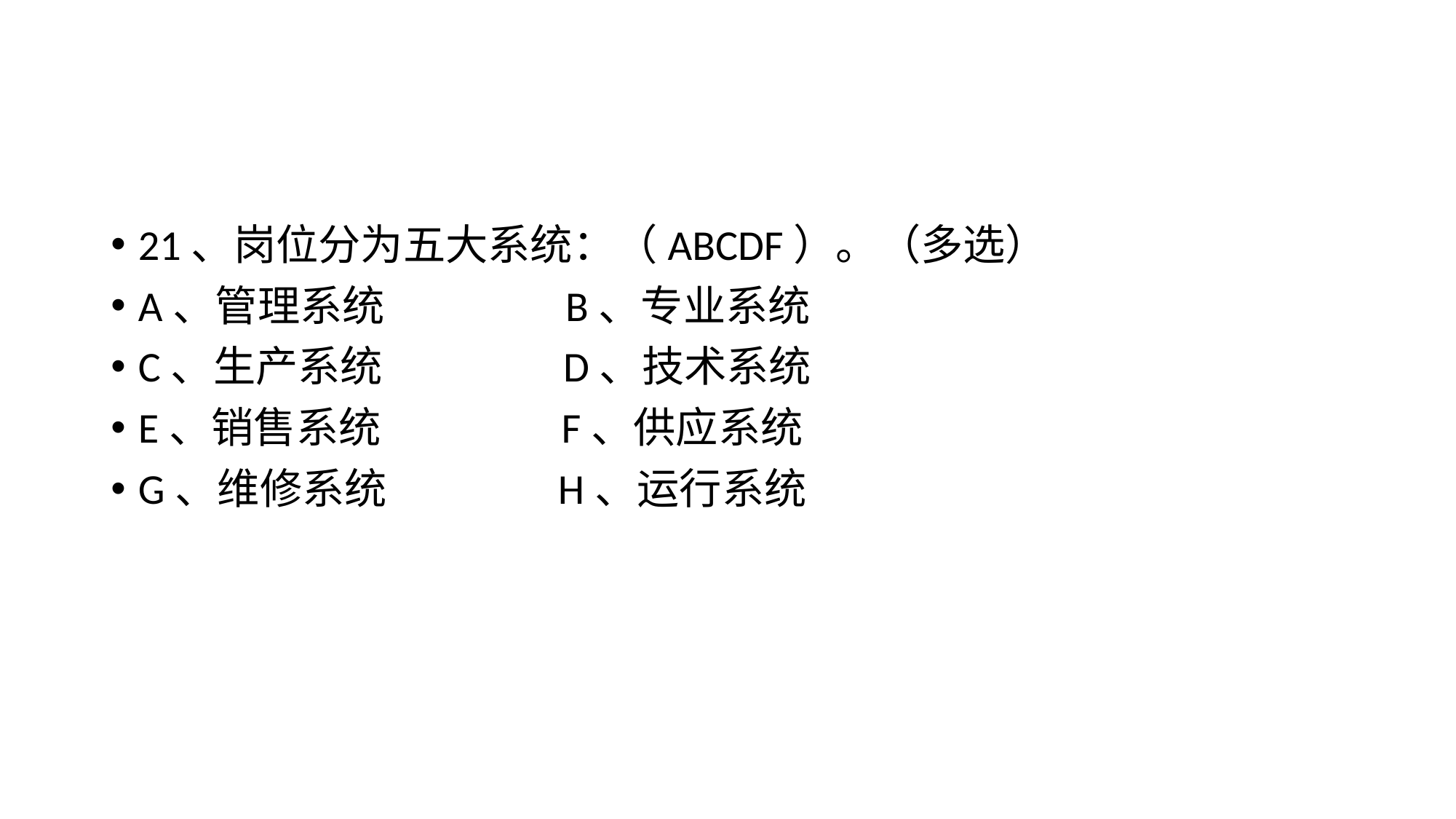

#
21、岗位分为五大系统：（ABCDF）。（多选）
A、管理系统                  B、专业系统
C、生产系统                  D、技术系统
E、销售系统                  F、供应系统
G、维修系统                 H、运行系统